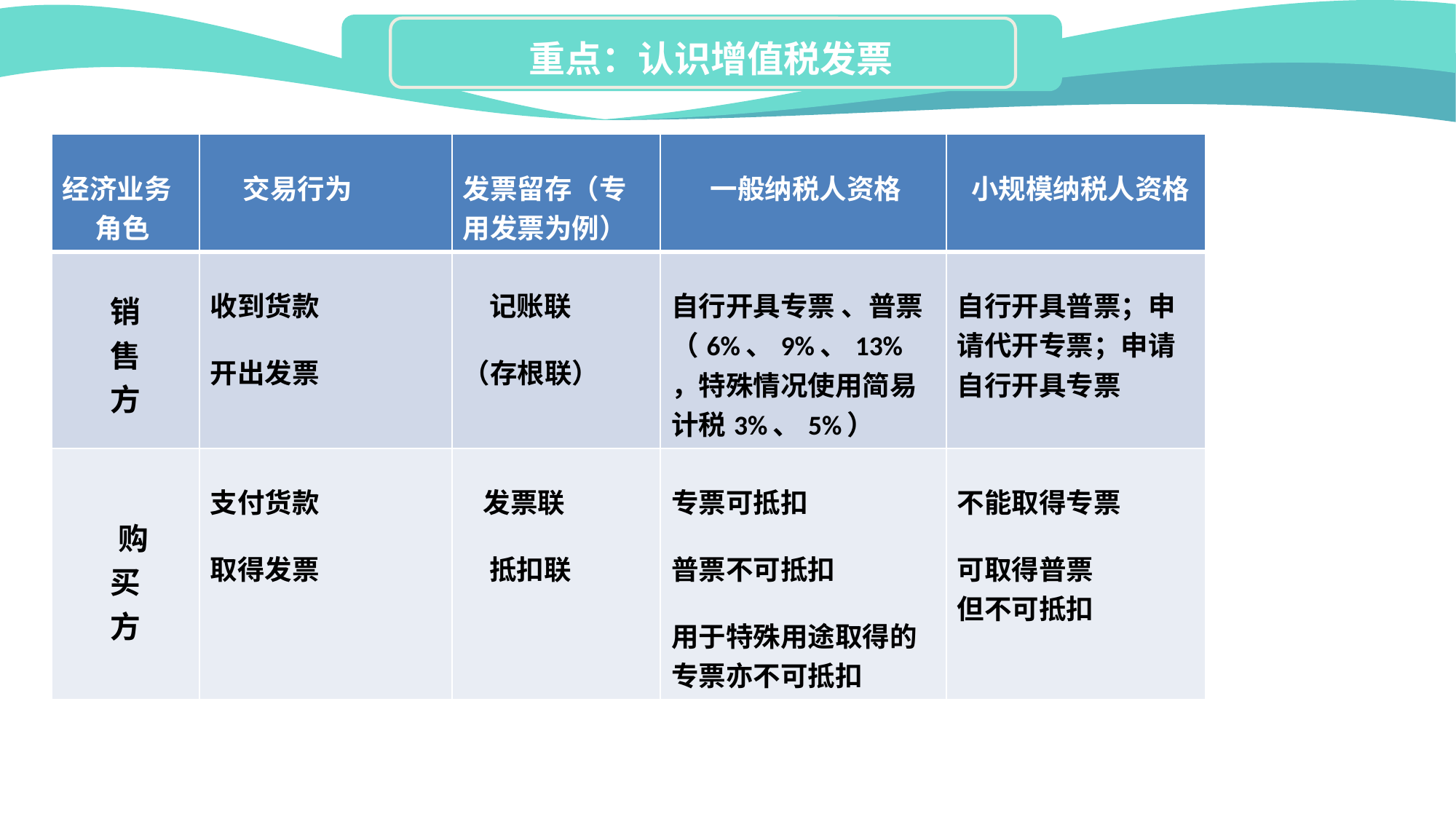

重点：认识增值税发票
| 经济业务 角色 | 交易行为 | 发票留存（专用发票为例） | 一般纳税人资格 | 小规模纳税人资格 |
| --- | --- | --- | --- | --- |
| 销 售 方 | 收到货款 开出发票 | 记账联 （存根联） | 自行开具专票 、普票（6%、9%、13%，特殊情况使用简易计税3%、5%） | 自行开具普票；申请代开专票；申请自行开具专票 |
| 购 买 方 | 支付货款 取得发票 | 发票联 抵扣联 | 专票可抵扣 普票不可抵扣 用于特殊用途取得的专票亦不可抵扣 | 不能取得专票 可取得普票 但不可抵扣 |